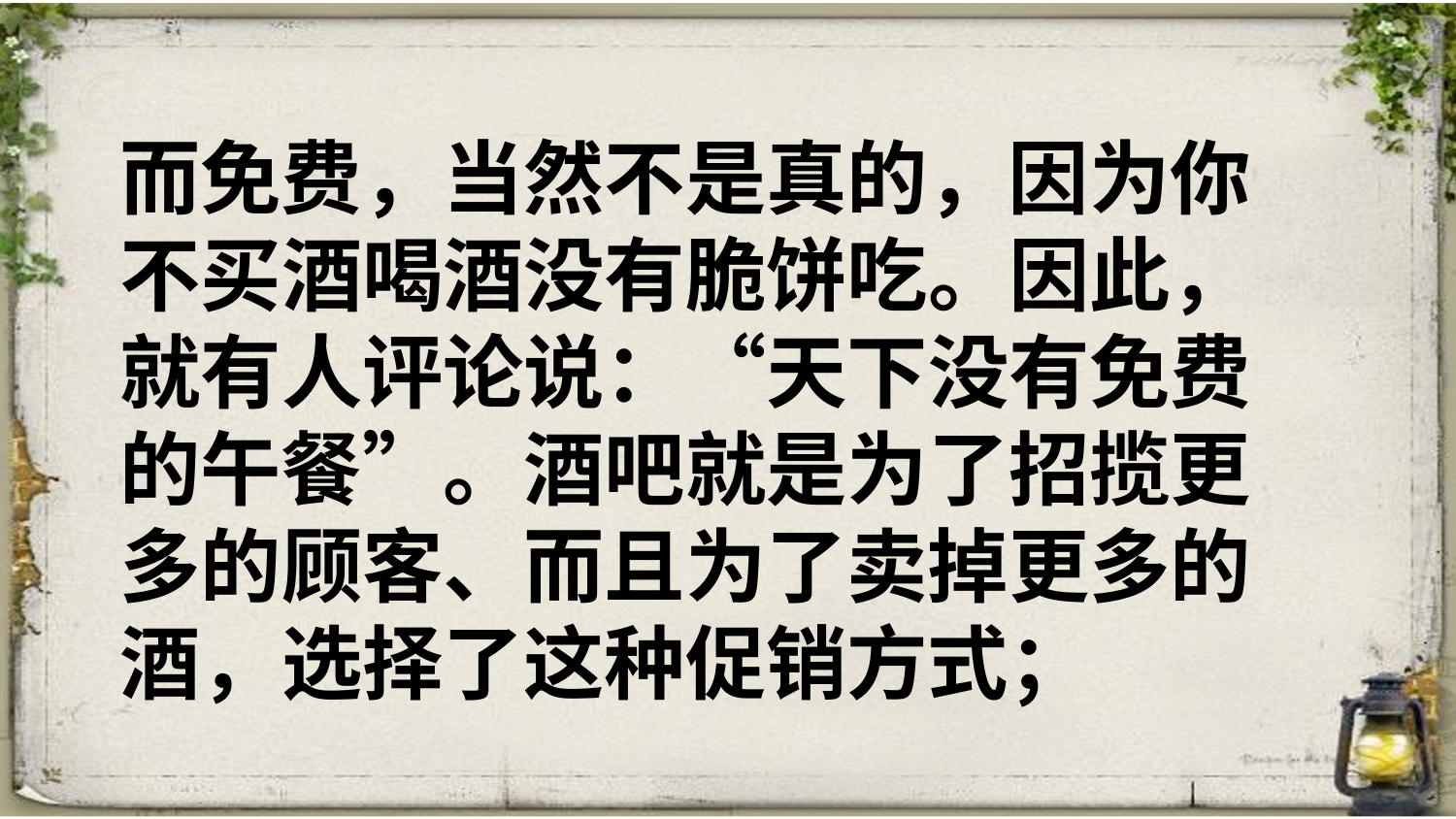

而免费，当然不是真的，因为你不买酒喝酒没有脆饼吃。因此，就有人评论说：“天下没有免费的午餐”。酒吧就是为了招揽更多的顾客、而且为了卖掉更多的酒，选择了这种促销方式；